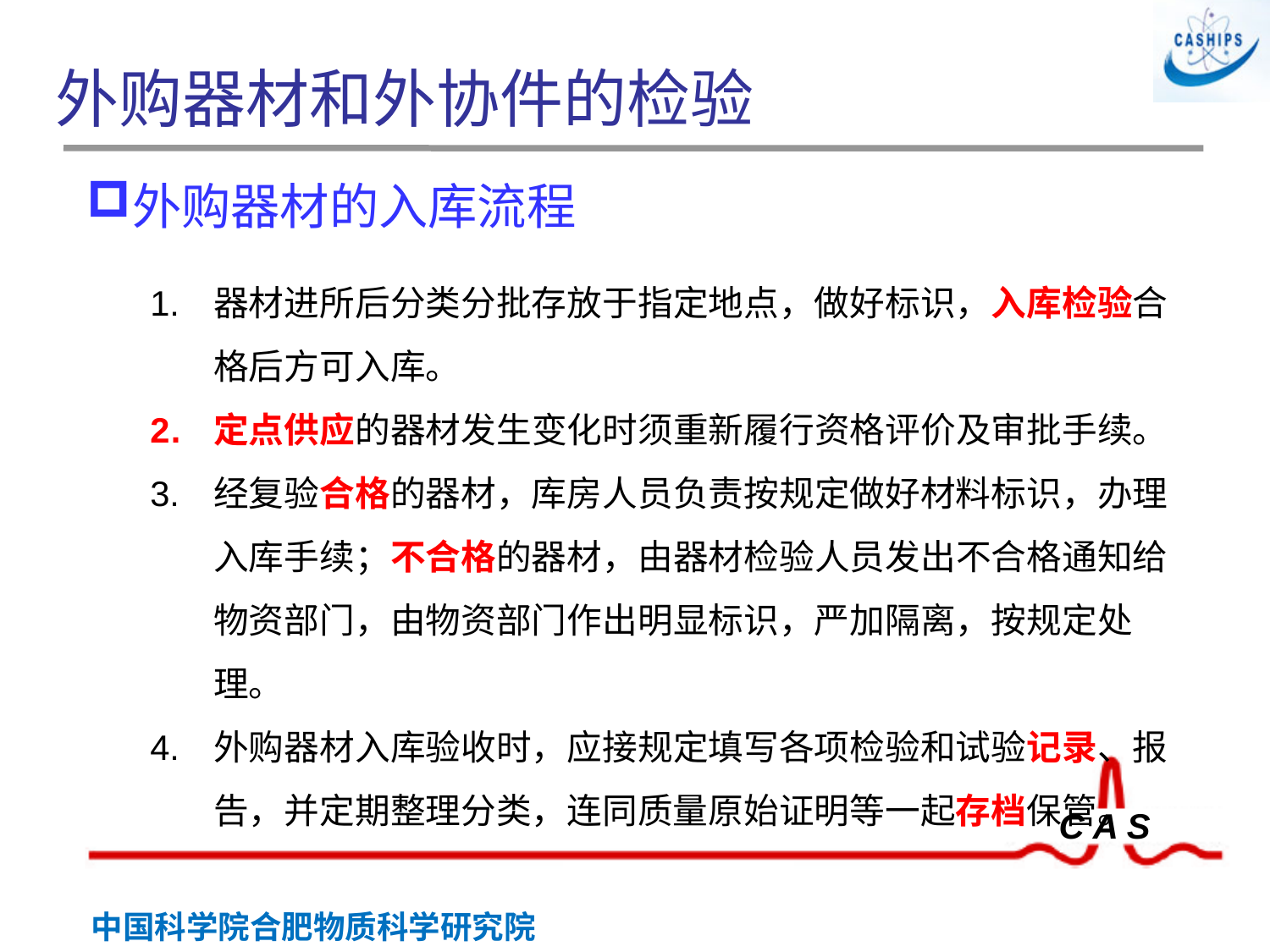

# 外购器材和外协件的检验
外购器材的入库流程

器材进所后分类分批存放于指定地点，做好标识，入库检验合格后方可入库。
定点供应的器材发生变化时须重新履行资格评价及审批手续。
经复验合格的器材，库房人员负责按规定做好材料标识，办理入库手续；不合格的器材，由器材检验人员发出不合格通知给物资部门，由物资部门作出明显标识，严加隔离，按规定处理。
外购器材入库验收时，应接规定填写各项检验和试验记录、报告，并定期整理分类，连同质量原始证明等一起存档保管。
  胶印章
钢印章
封印章